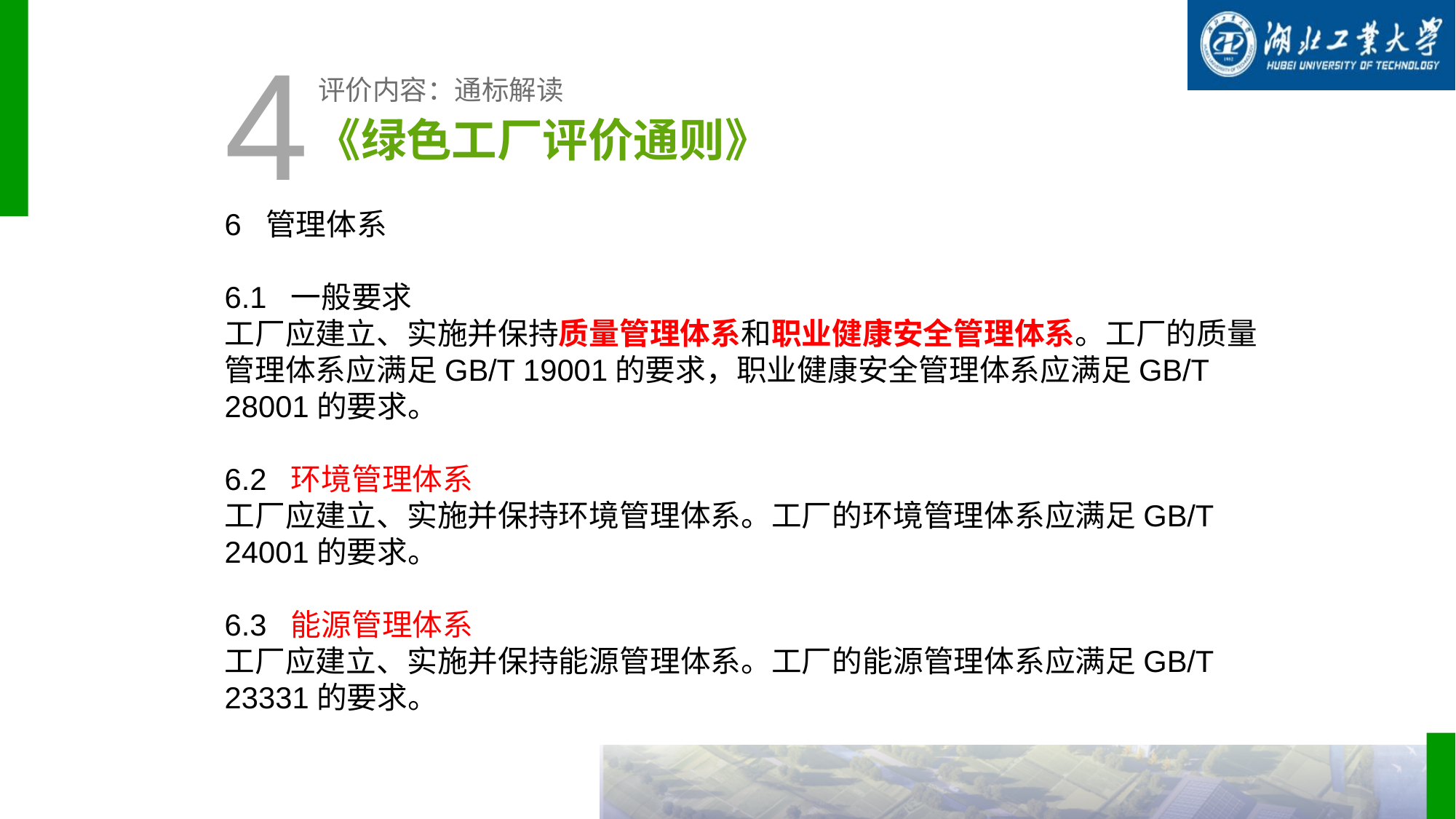

4
评价内容：通标解读
《绿色工厂评价通则》
6  管理体系

6.1  一般要求
工厂应建立、实施并保持质量管理体系和职业健康安全管理体系。工厂的质量管理体系应满足GB/T 19001的要求，职业健康安全管理体系应满足GB/T 28001的要求。

6.2  环境管理体系
工厂应建立、实施并保持环境管理体系。工厂的环境管理体系应满足GB/T 24001的要求。

6.3  能源管理体系
工厂应建立、实施并保持能源管理体系。工厂的能源管理体系应满足GB/T 23331的要求。